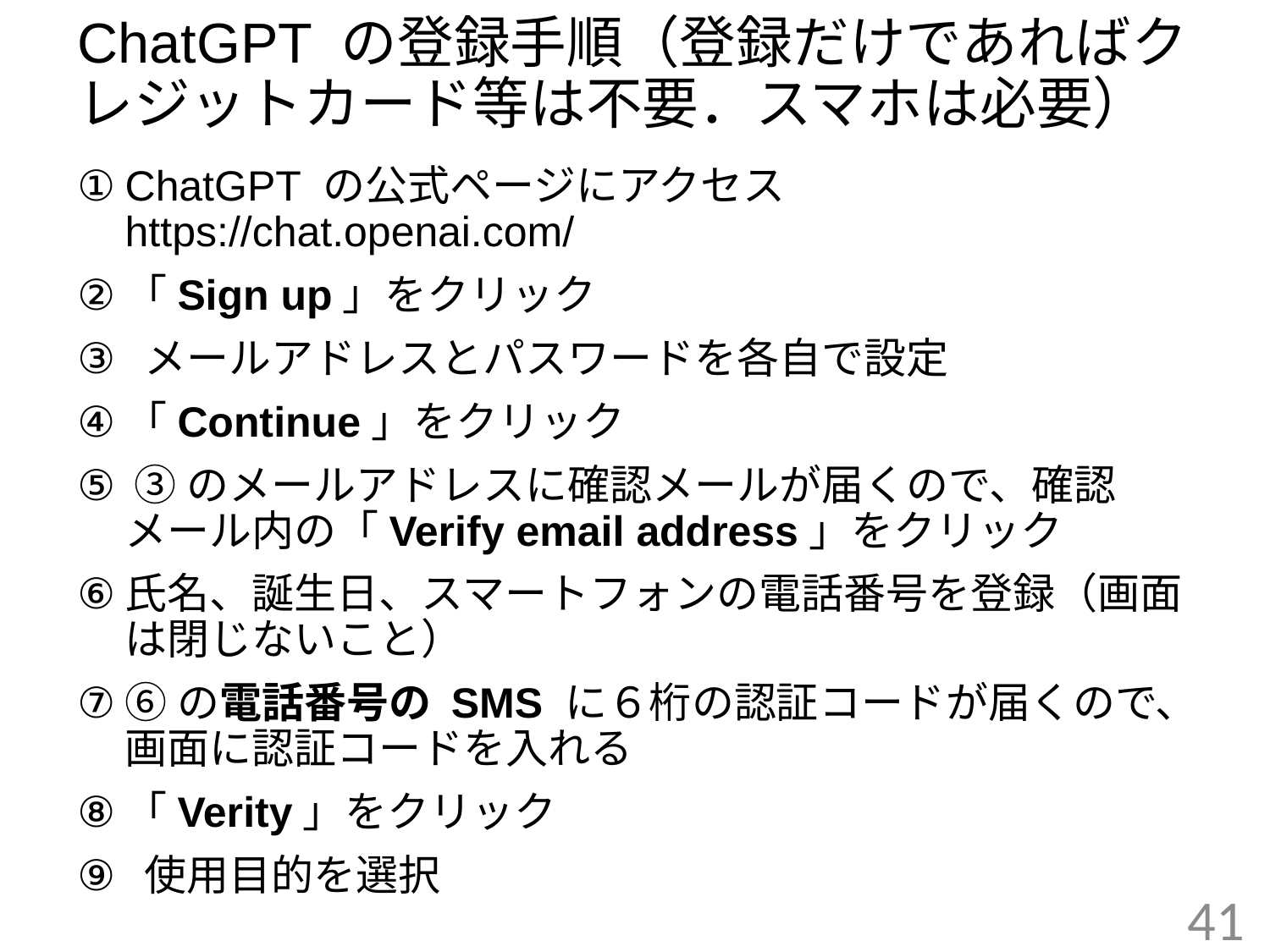

# ChatGPT の登録手順（登録だけであればクレジットカード等は不要．スマホは必要） ​
ChatGPT の公式ページにアクセス https://chat.openai.com/
「Sign up」をクリック
 メールアドレスとパスワードを各自で設定
「Continue」をクリック
 ③のメールアドレスに確認メールが届くので、確認メール内の「Verify email address」をクリック
氏名、誕生日、スマートフォンの電話番号を登録（画面は閉じないこと）
⑥の電話番号の SMS に６桁の認証コードが届くので、画面に認証コードを入れる
「Verity」をクリック
 使用目的を選択

41